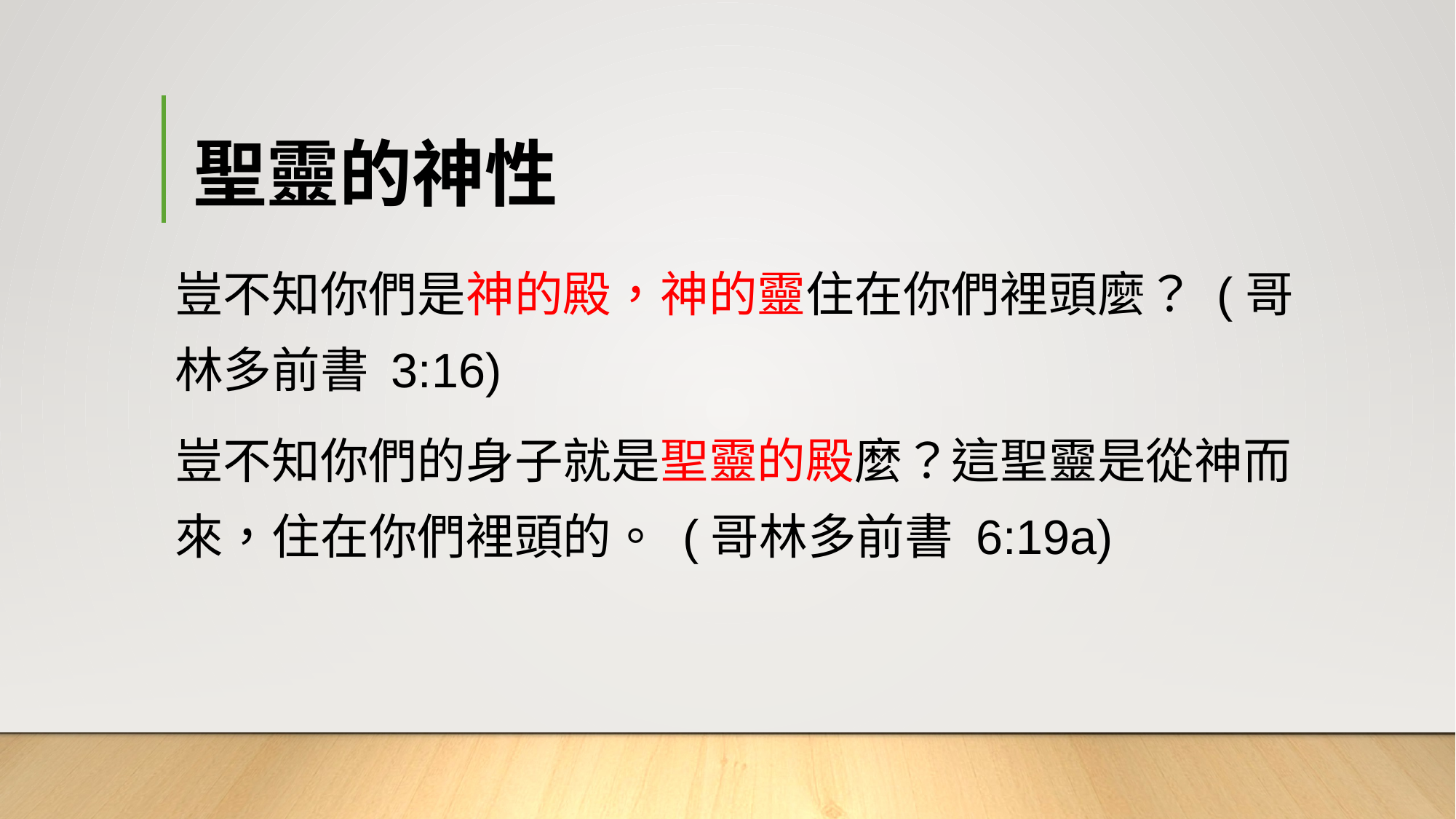

# 聖靈的神性
豈不知你們是神的殿，神的靈住在你們裡頭麼？ (哥林多前書 3:16)
豈不知你們的身子就是聖靈的殿麼？這聖靈是從神而來，住在你們裡頭的。 (哥林多前書 6:19a)